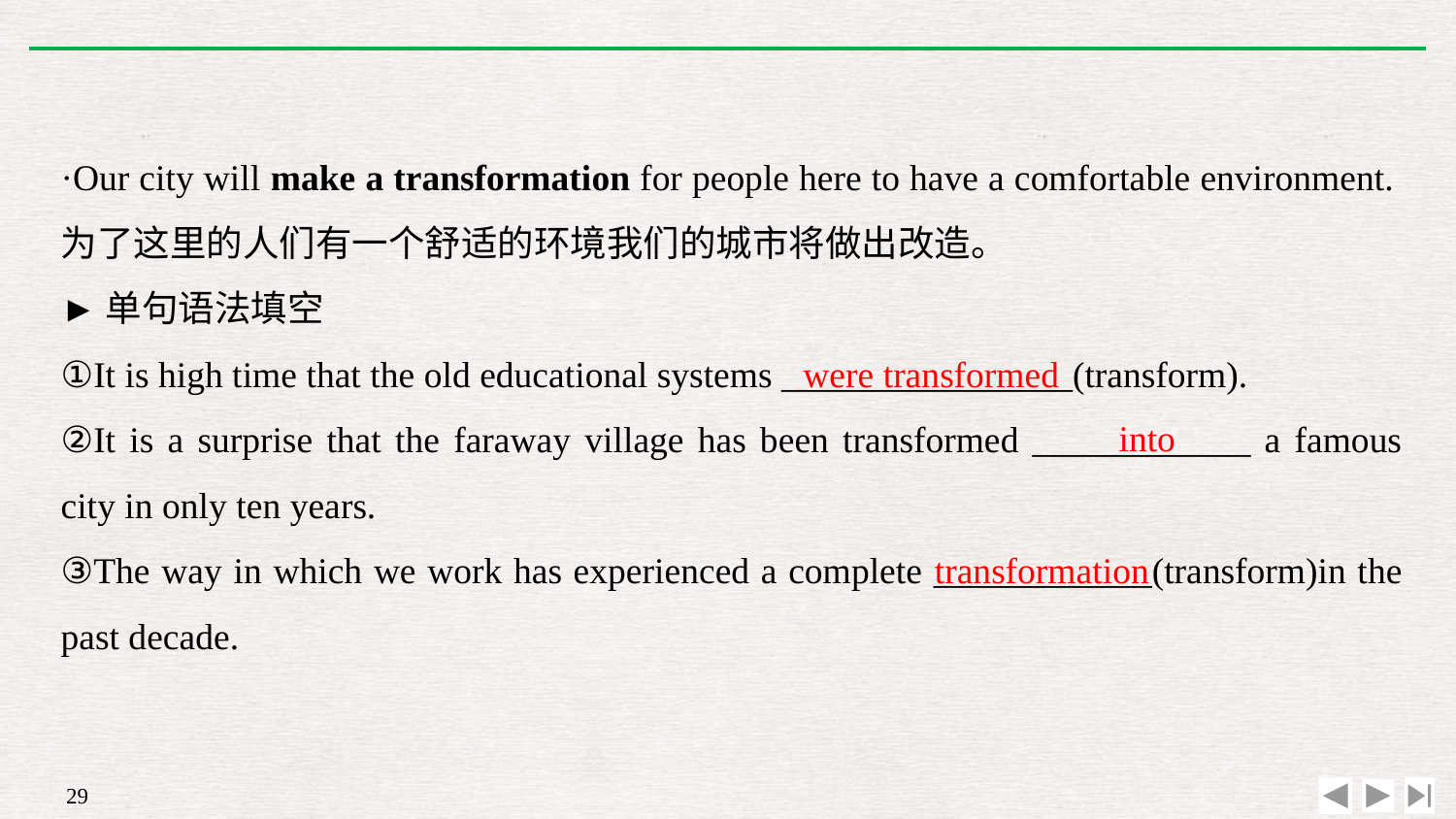

·Our city will make a transformation for people here to have a comfortable environment.为了这里的人们有一个舒适的环境我们的城市将做出改造。
►单句语法填空
①It is high time that the old educational systems ________________(transform).
②It is a surprise that the faraway village has been transformed ____________ a famous city in only ten years.
③The way in which we work has experienced a complete ____________(transform)in the past decade.
were transformed
into
transformation